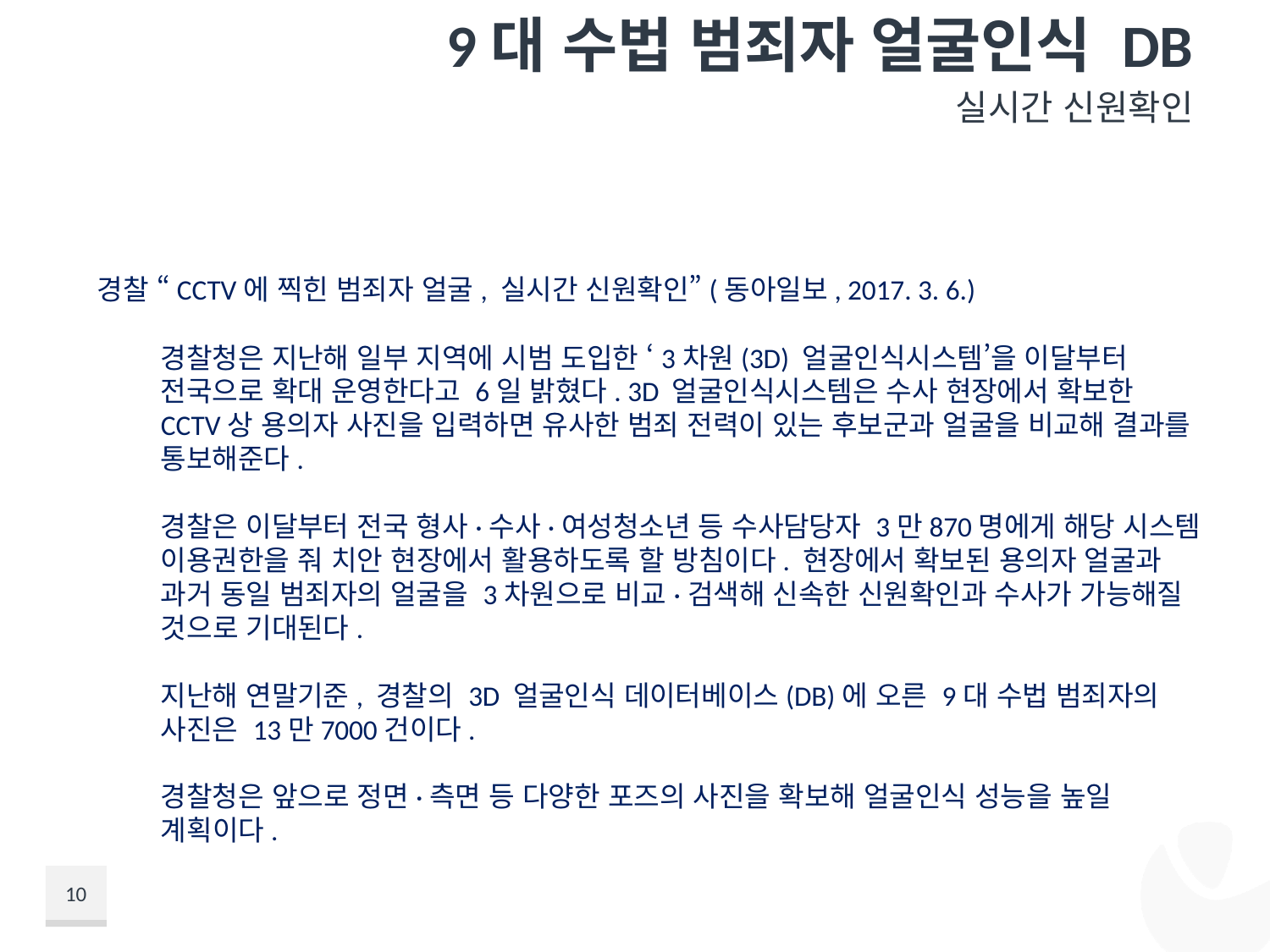

# 9대 수법 범죄자 얼굴인식 DB
실시간 신원확인
경찰 “CCTV에 찍힌 범죄자 얼굴, 실시간 신원확인”(동아일보, 2017. 3. 6.)

경찰청은 지난해 일부 지역에 시범 도입한 ‘3차원(3D) 얼굴인식시스템’을 이달부터 전국으로 확대 운영한다고 6일 밝혔다. 3D 얼굴인식시스템은 수사 현장에서 확보한 CCTV상 용의자 사진을 입력하면 유사한 범죄 전력이 있는 후보군과 얼굴을 비교해 결과를 통보해준다.
경찰은 이달부터 전국 형사·수사·여성청소년 등 수사담당자 3만870명에게 해당 시스템 이용권한을 줘 치안 현장에서 활용하도록 할 방침이다. 현장에서 확보된 용의자 얼굴과 과거 동일 범죄자의 얼굴을 3차원으로 비교·검색해 신속한 신원확인과 수사가 가능해질 것으로 기대된다.
지난해 연말기준, 경찰의 3D 얼굴인식 데이터베이스(DB)에 오른 9대 수법 범죄자의 사진은 13만7000건이다.
경찰청은 앞으로 정면·측면 등 다양한 포즈의 사진을 확보해 얼굴인식 성능을 높일 계획이다.
10